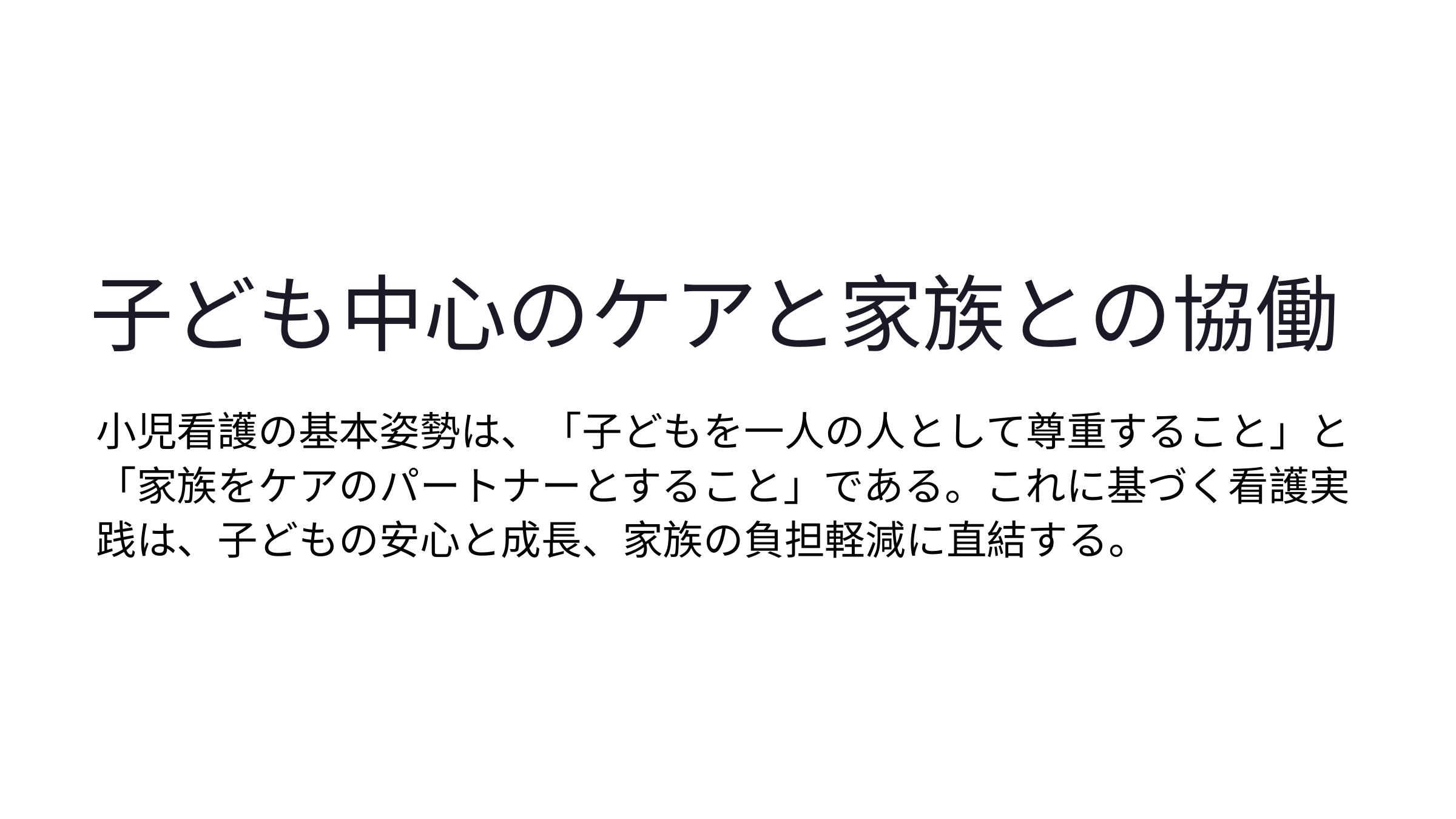

子ども中心のケアと家族との協働
小児看護の基本姿勢は、「子どもを一人の人として尊重すること」と「家族をケアのパートナーとすること」である。これに基づく看護実践は、子どもの安心と成長、家族の負担軽減に直結する。